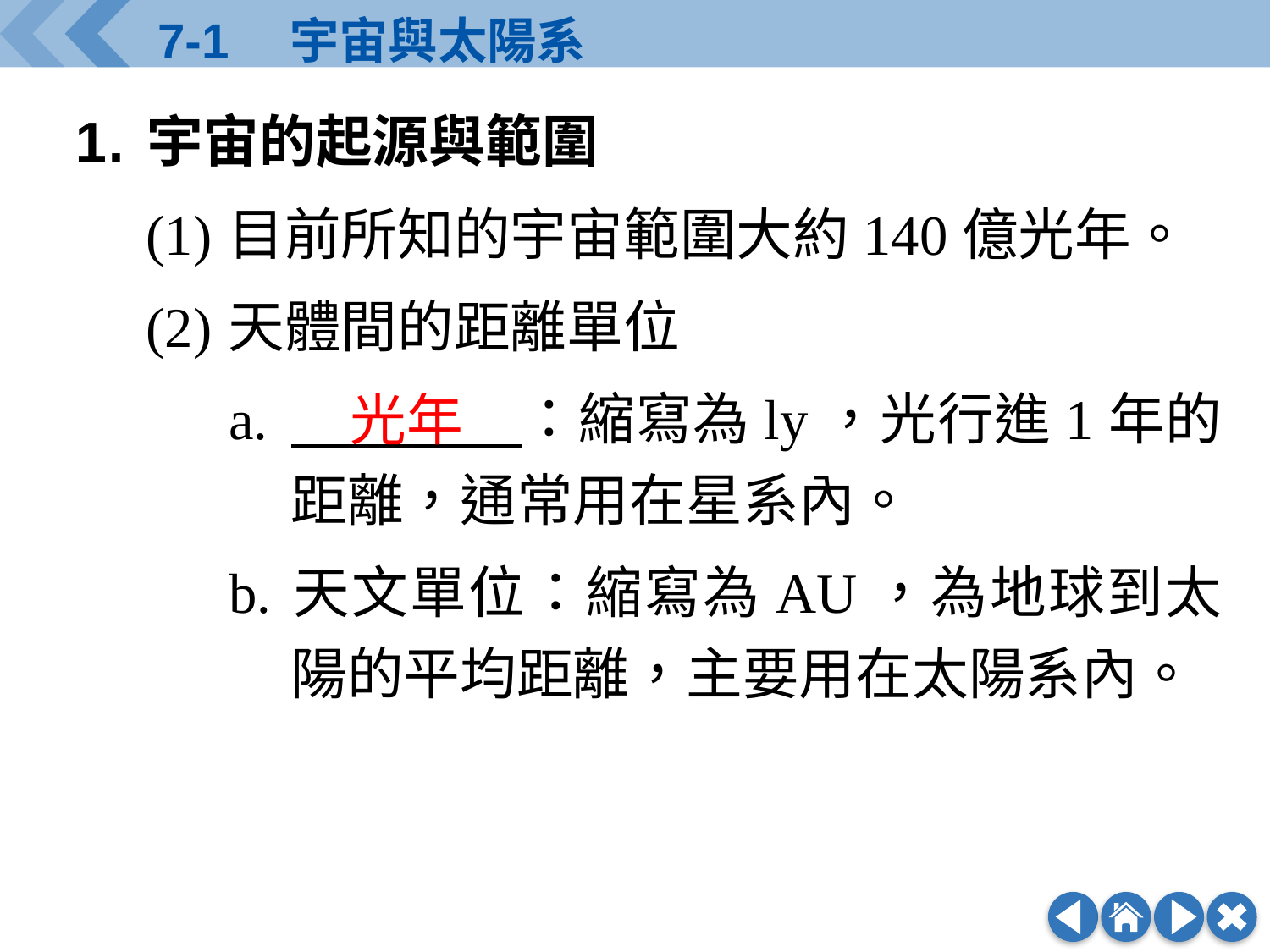

宇宙的起源與範圍
(1)	目前所知的宇宙範圍大約140億光年。
(2)	天體間的距離單位
a.	　　　　：縮寫為ly，光行進1年的距離，通常用在星系內。
b.	天文單位：縮寫為AU，為地球到太陽的平均距離，主要用在太陽系內。
光年